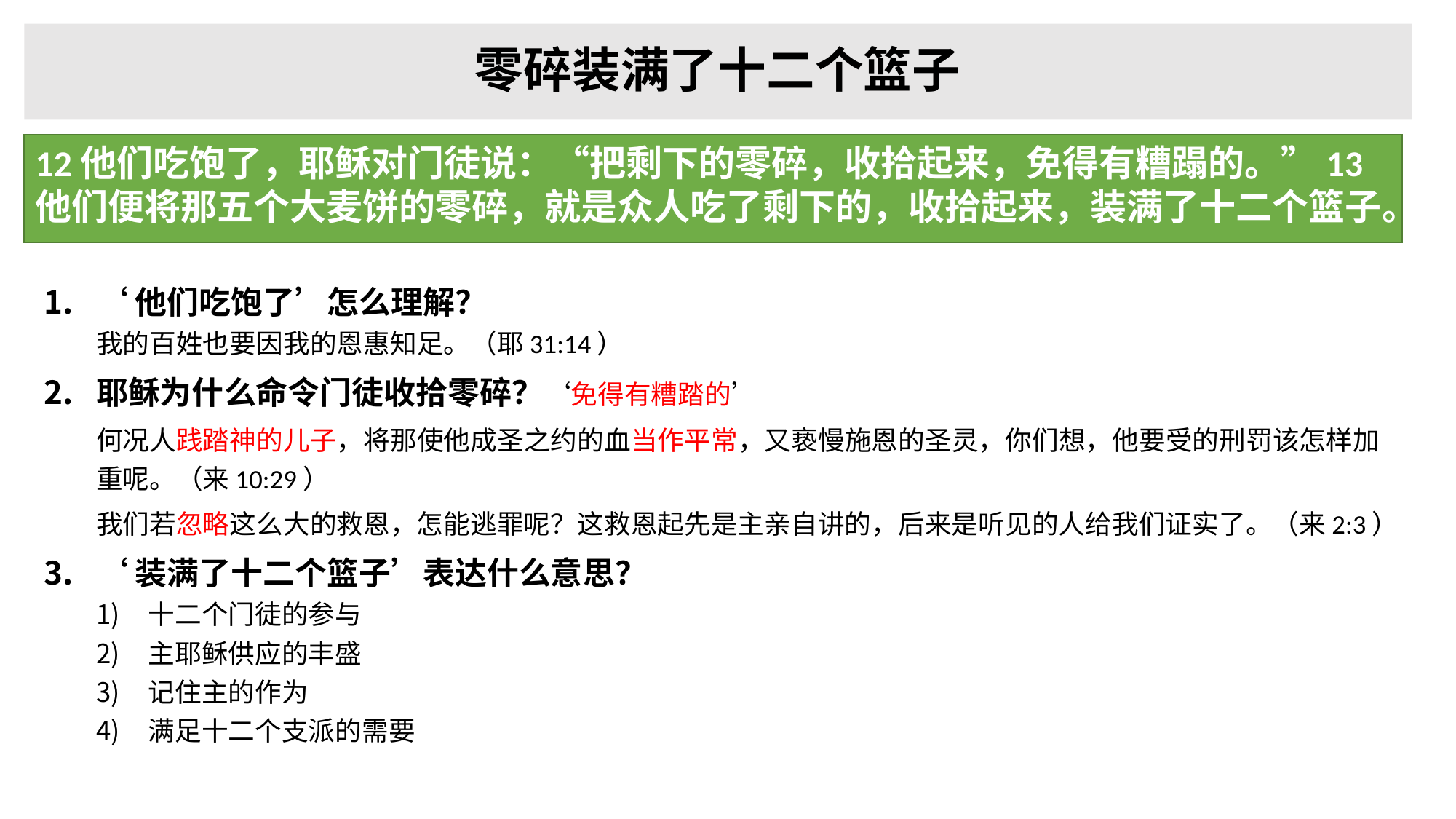

# 零碎装满了十二个篮子
12他们吃饱了，耶稣对门徒说：“把剩下的零碎，收拾起来，免得有糟蹋的。”13他们便将那五个大麦饼的零碎，就是众人吃了剩下的，收拾起来，装满了十二个篮子。
‘他们吃饱了’怎么理解？
我的百姓也要因我的恩惠知足。（耶31:14）
耶稣为什么命令门徒收拾零碎？‘免得有糟踏的’
何况人践踏神的儿子，将那使他成圣之约的血当作平常，又亵慢施恩的圣灵，你们想，他要受的刑罚该怎样加重呢。（来10:29）
我们若忽略这么大的救恩，怎能逃罪呢？这救恩起先是主亲自讲的，后来是听见的人给我们证实了。（来2:3）
‘装满了十二个篮子’表达什么意思？
十二个门徒的参与
主耶稣供应的丰盛
记住主的作为
满足十二个支派的需要